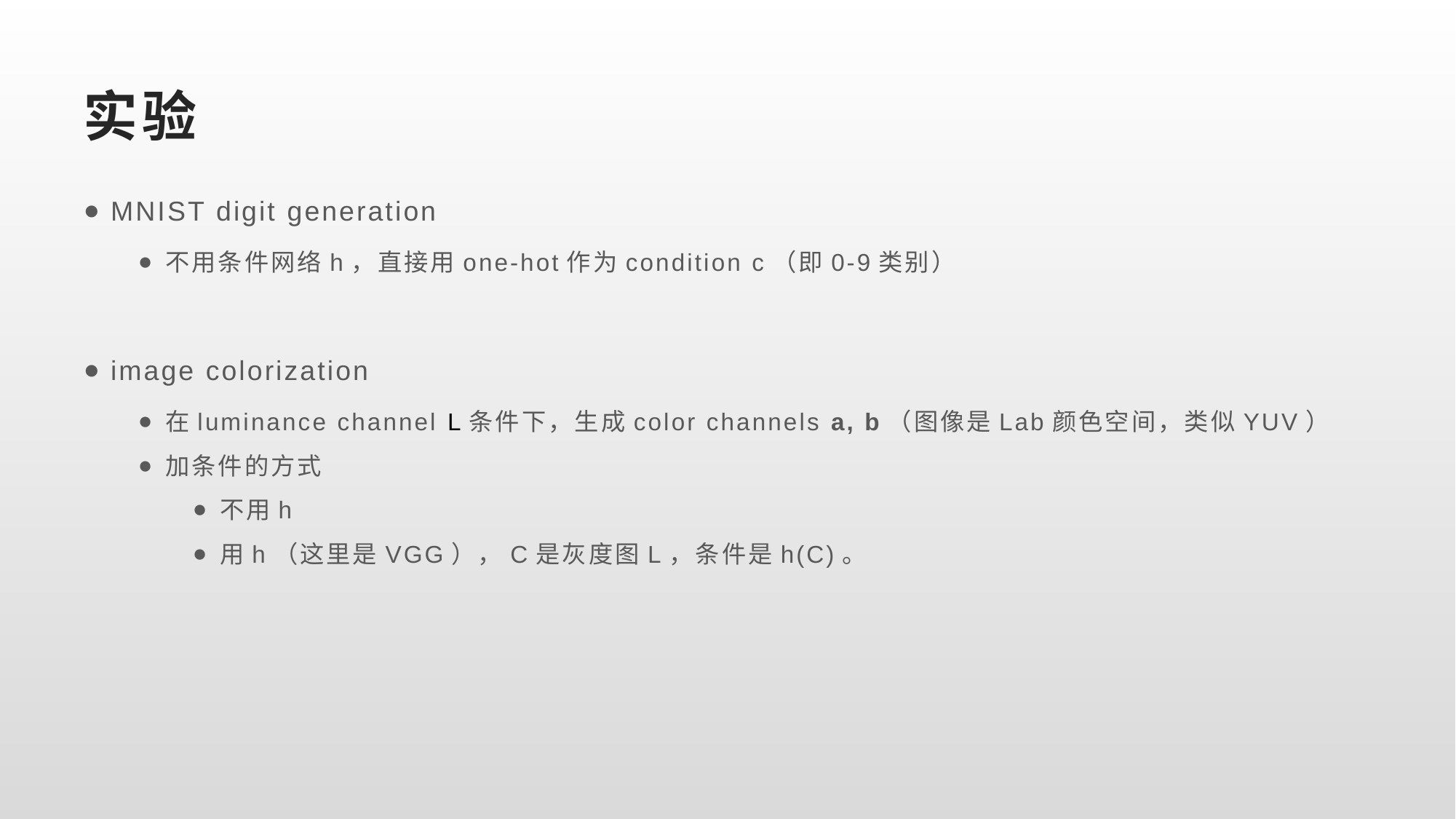

# 实验
MNIST digit generation
不用条件网络h，直接用one-hot作为condition c（即0-9类别）

image colorization
在luminance channel L条件下，生成color channels a, b（图像是Lab颜色空间，类似YUV）
加条件的方式
不用h
用h（这里是VGG），C是灰度图L，条件是h(C)。